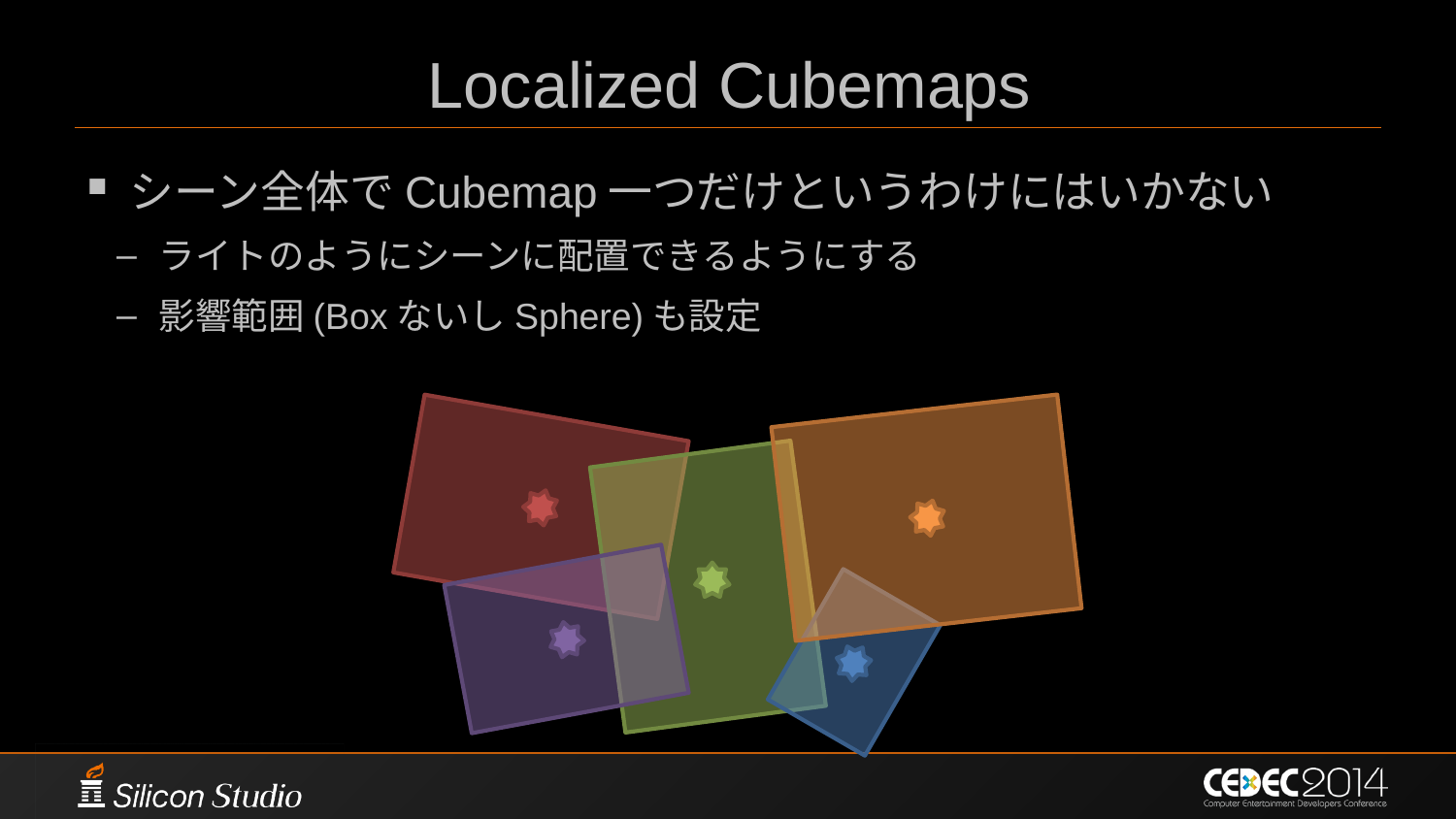

# Localized Cubemaps
シーン全体でCubemap一つだけというわけにはいかない
ライトのようにシーンに配置できるようにする
影響範囲(BoxないしSphere)も設定